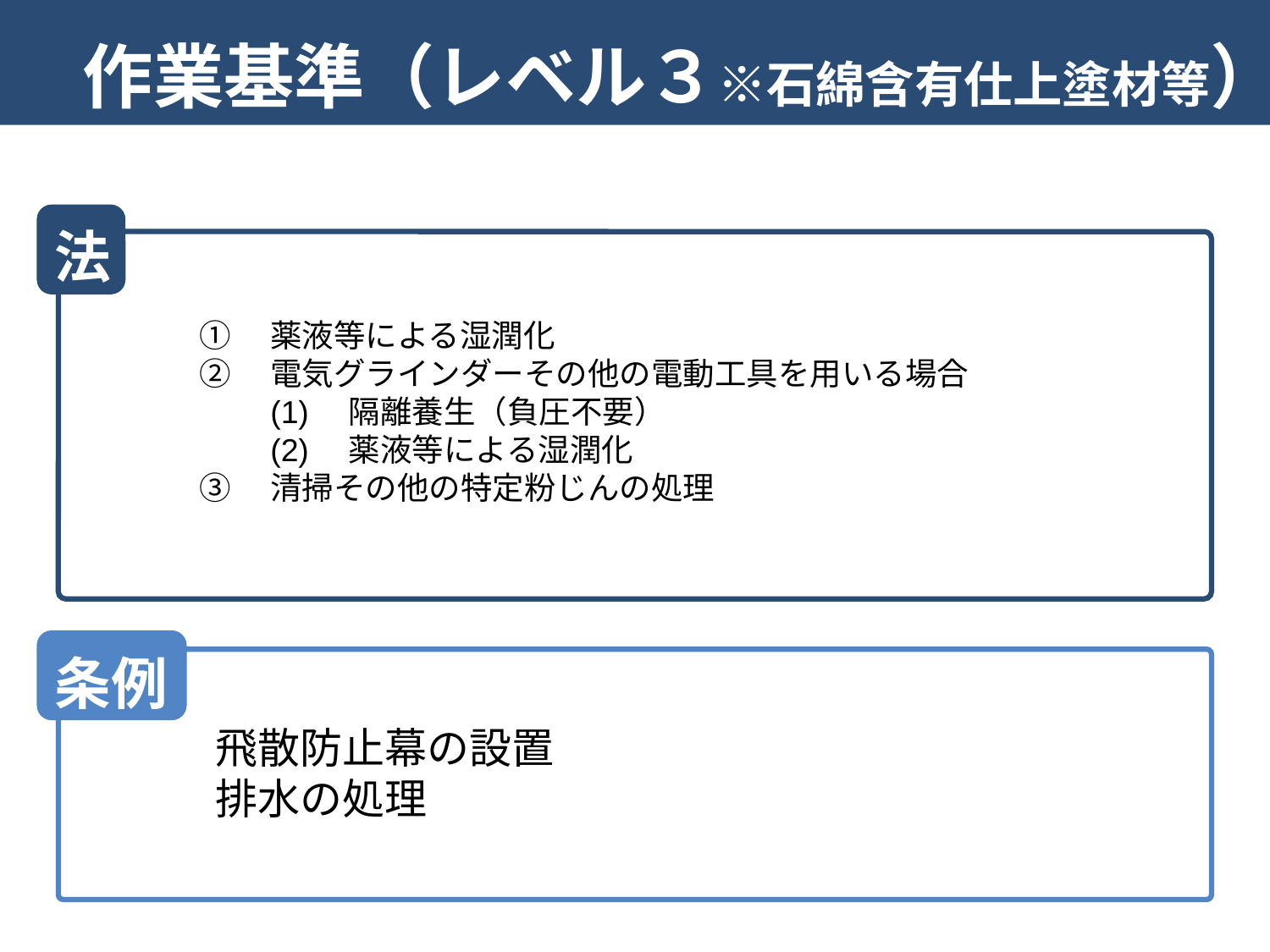

作業基準（レベル３※石綿含有仕上塗材等）

法

①　薬液等による湿潤化
②　電気グラインダーその他の電動工具を用いる場合
　　(1)　隔離養生（負圧不要）
　　(2)　薬液等による湿潤化
③　清掃その他の特定粉じんの処理

条例

飛散防止幕の設置
排水の処理